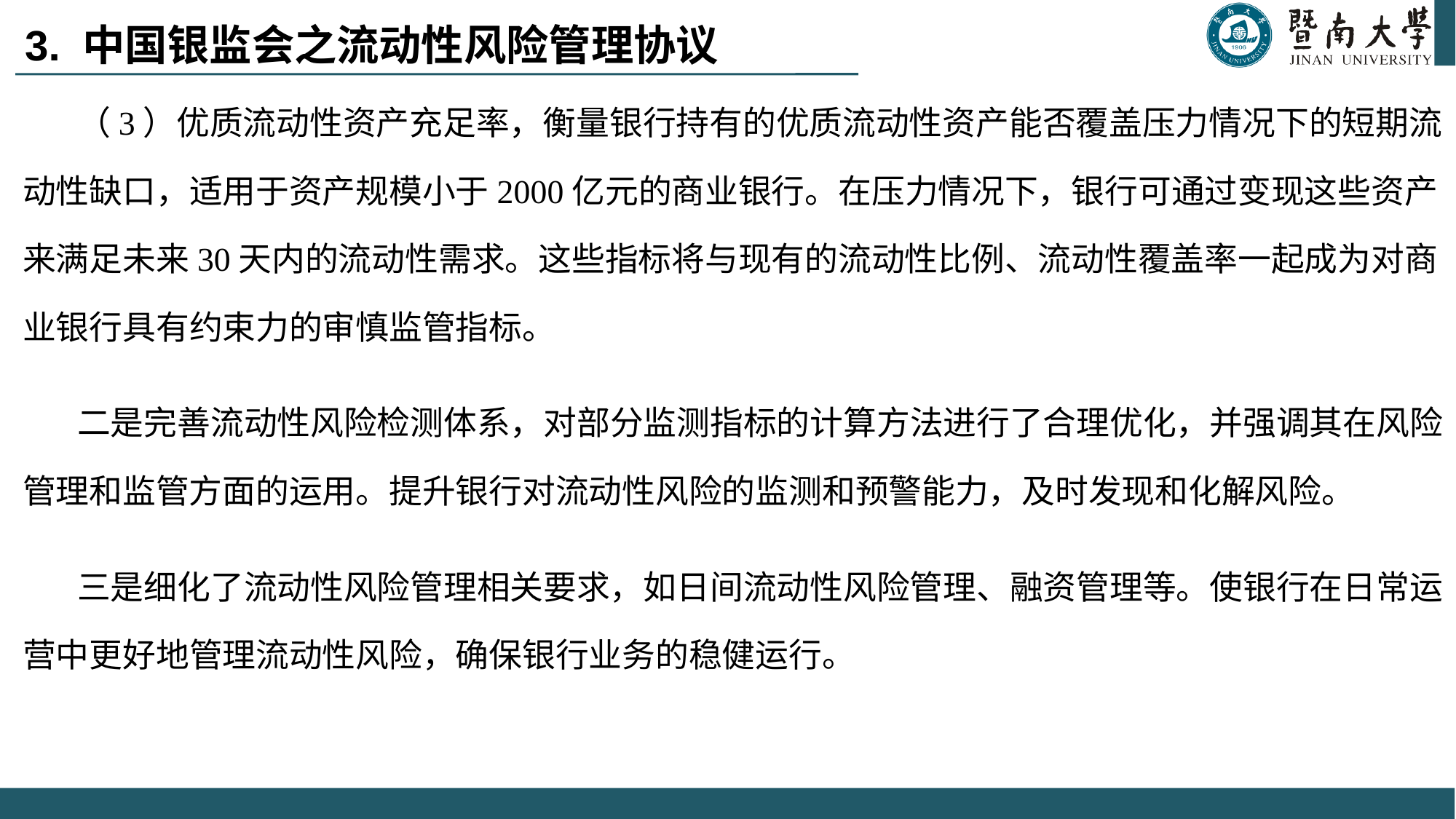

# 3. 中国银监会之流动性风险管理协议

（3）优质流动性资产充足率，衡量银行持有的优质流动性资产能否覆盖压力情况下的短期流动性缺口，适用于资产规模小于2000亿元的商业银行。在压力情况下，银行可通过变现这些资产来满足未来30天内的流动性需求。这些指标将与现有的流动性比例、流动性覆盖率一起成为对商业银行具有约束力的审慎监管指标。

二是完善流动性风险检测体系，对部分监测指标的计算方法进行了合理优化，并强调其在风险管理和监管方面的运用。提升银行对流动性风险的监测和预警能力，及时发现和化解风险。

三是细化了流动性风险管理相关要求，如日间流动性风险管理、融资管理等。使银行在日常运营中更好地管理流动性风险，确保银行业务的稳健运行。